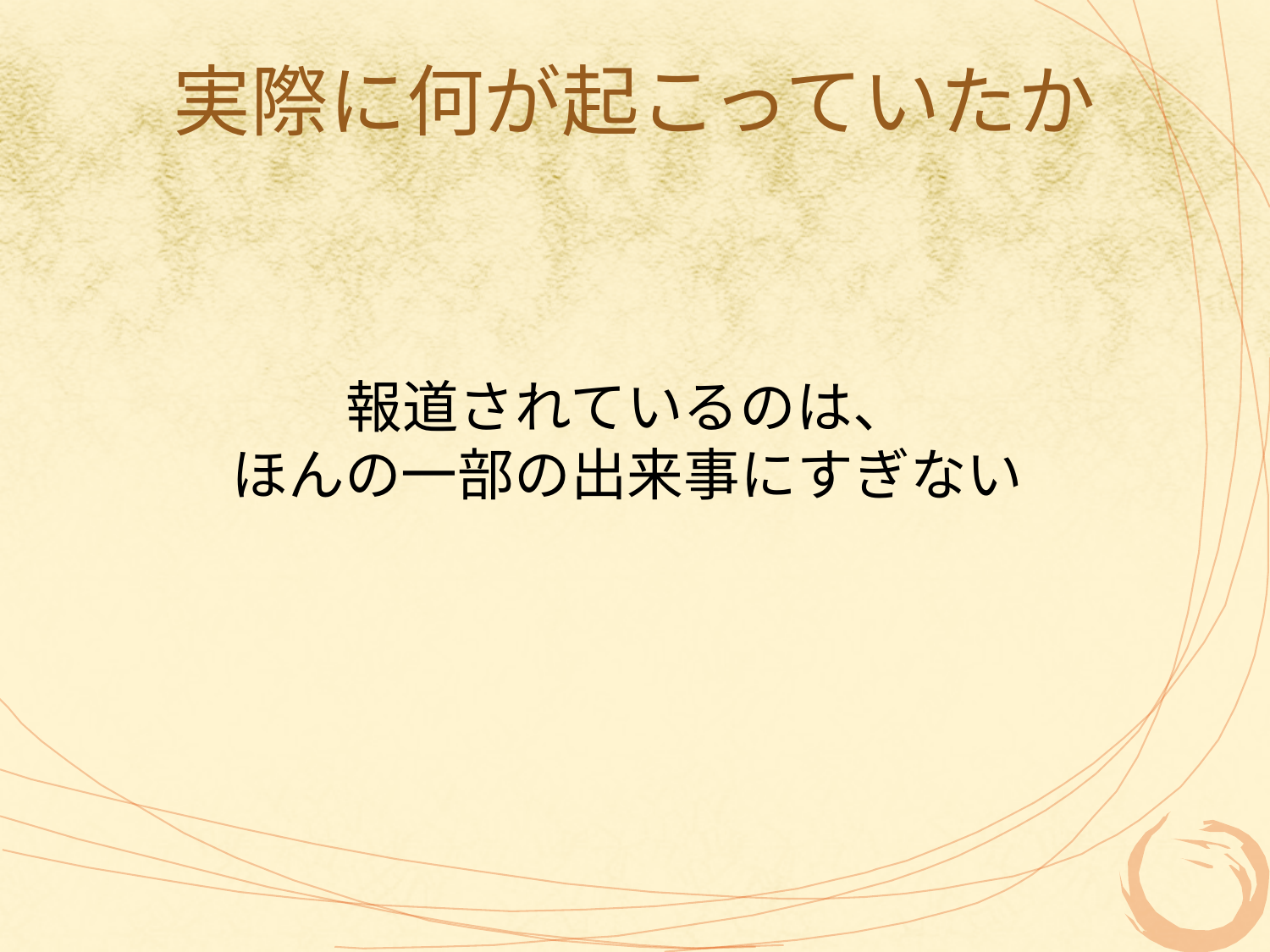

# 実際に何が起こっていたか
報道されているのは、
ほんの一部の出来事にすぎない